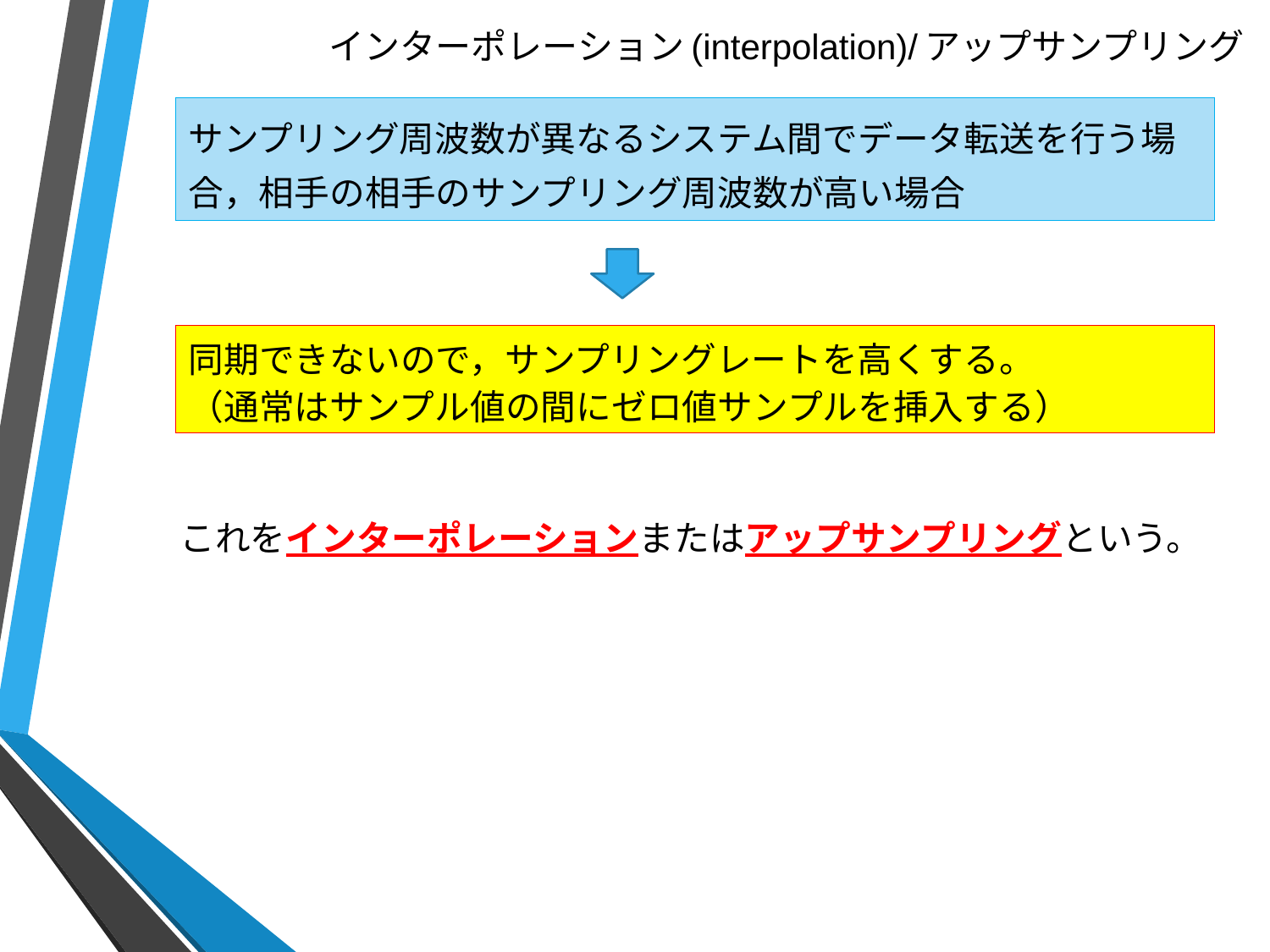

# インターポレーション(interpolation)/アップサンプリング
サンプリング周波数が異なるシステム間でデータ転送を行う場合，相手の相手のサンプリング周波数が高い場合

同期できないので，サンプリングレートを高くする。
（通常はサンプル値の間にゼロ値サンプルを挿入する）
これをインターポレーションまたはアップサンプリングという。